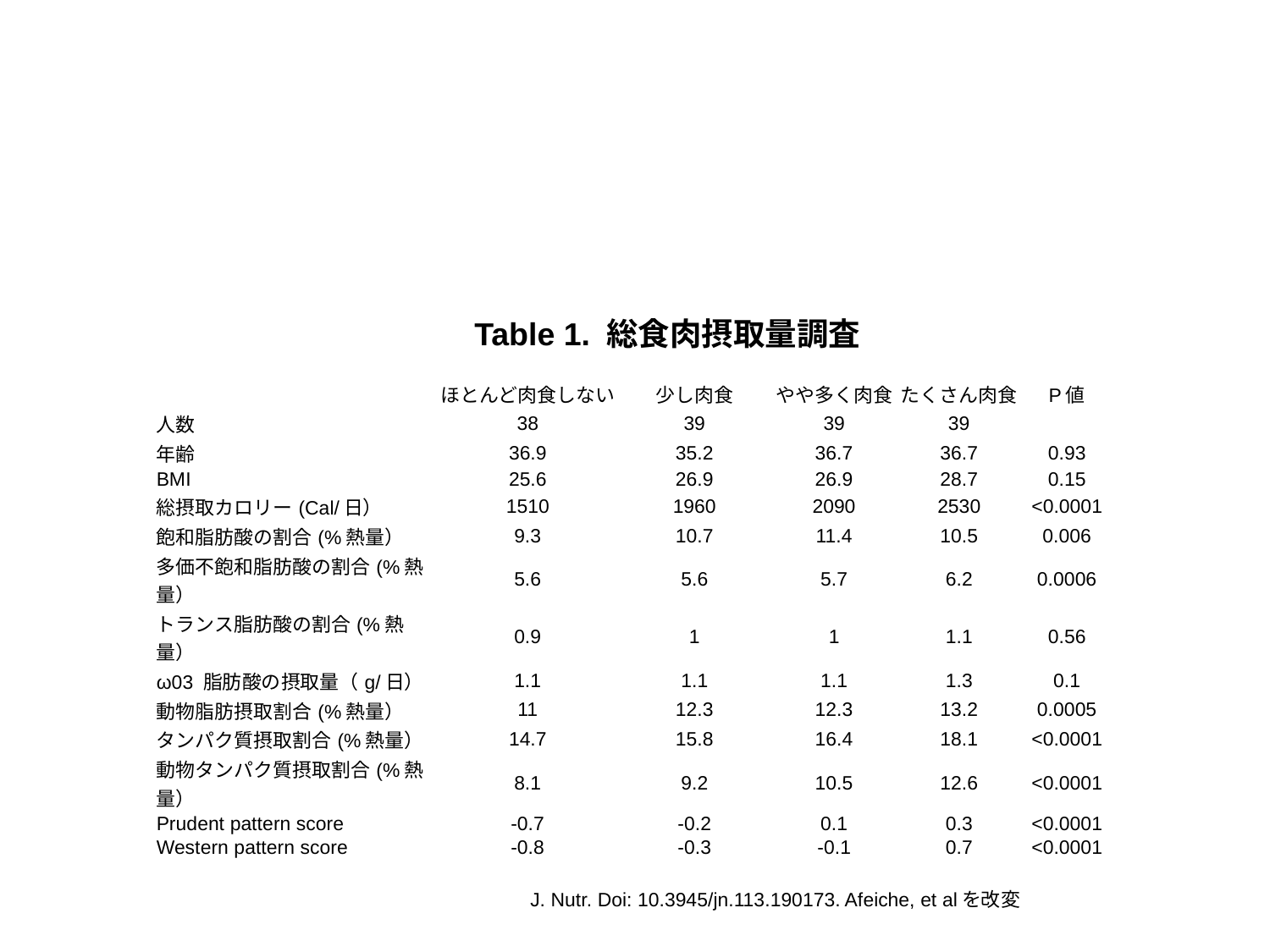

|  | Table 1. 総食肉摂取量調査 |  |  |  |  |
| --- | --- | --- | --- | --- | --- |
|  |  |  |  |  |  |
|  | ほとんど肉食しない | 少し肉食 | やや多く肉食 | たくさん肉食 | P値 |
| 人数 | 38 | 39 | 39 | 39 |  |
| 年齢 | 36.9 | 35.2 | 36.7 | 36.7 | 0.93 |
| BMI | 25.6 | 26.9 | 26.9 | 28.7 | 0.15 |
| 総摂取カロリー(Cal/日） | 1510 | 1960 | 2090 | 2530 | <0.0001 |
| 飽和脂肪酸の割合(%熱量） | 9.3 | 10.7 | 11.4 | 10.5 | 0.006 |
| 多価不飽和脂肪酸の割合(%熱量） | 5.6 | 5.6 | 5.7 | 6.2 | 0.0006 |
| トランス脂肪酸の割合(%熱量） | 0.9 | 1 | 1 | 1.1 | 0.56 |
| ω03 脂肪酸の摂取量（g/日） | 1.1 | 1.1 | 1.1 | 1.3 | 0.1 |
| 動物脂肪摂取割合(%熱量） | 11 | 12.3 | 12.3 | 13.2 | 0.0005 |
| タンパク質摂取割合(%熱量） | 14.7 | 15.8 | 16.4 | 18.1 | <0.0001 |
| 動物タンパク質摂取割合(%熱量） | 8.1 | 9.2 | 10.5 | 12.6 | <0.0001 |
| Prudent pattern score | -0.7 | -0.2 | 0.1 | 0.3 | <0.0001 |
| Western pattern score | -0.8 | -0.3 | -0.1 | 0.7 | <0.0001 |
|  |  |  |  |  |  |
|  | J. Nutr. Doi: 10.3945/jn.113.190173. Afeiche, et alを改変 |  |  |  |  |